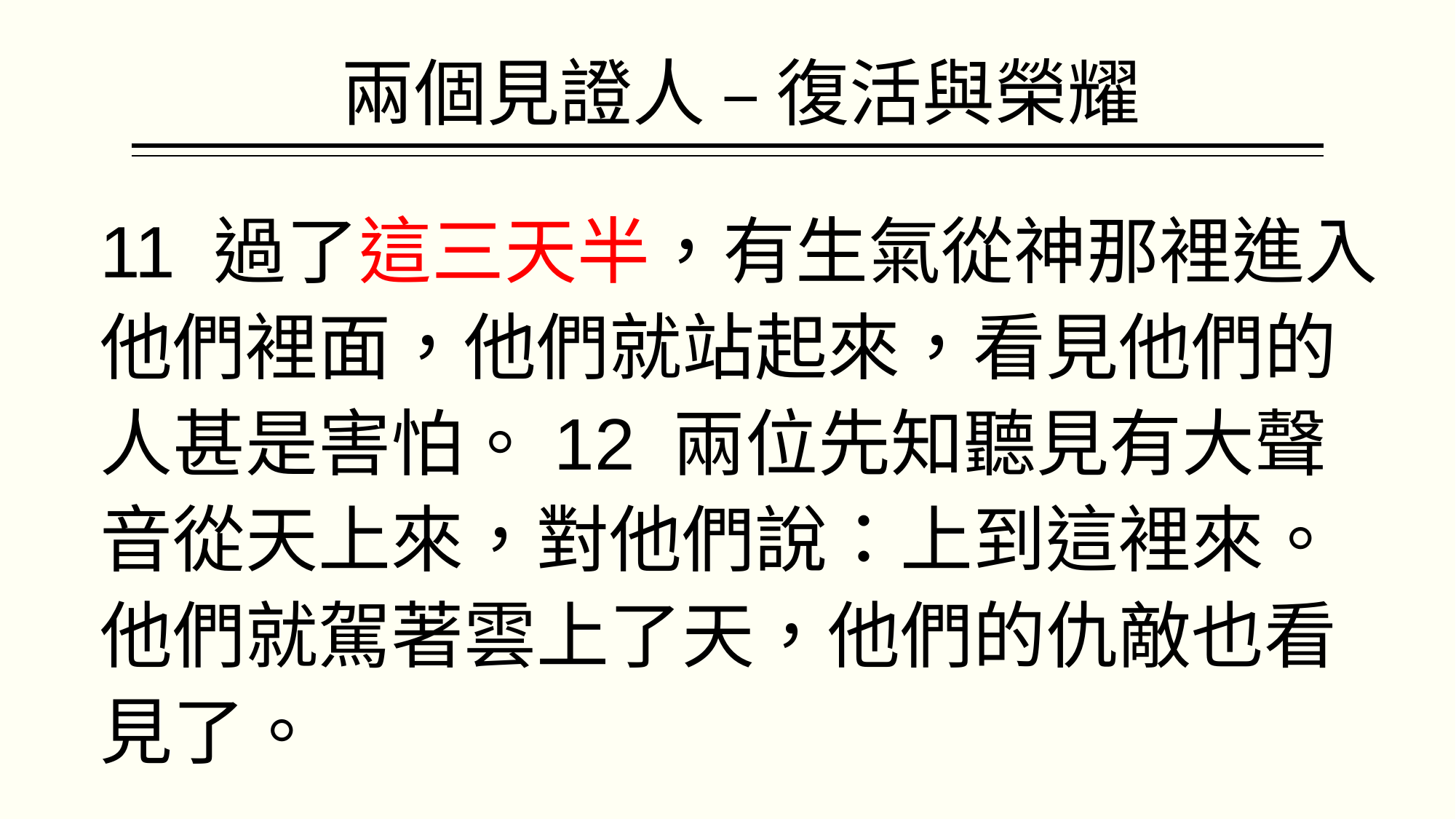

# 兩個見證人 – 復活與榮耀
11 過了這三天半，有生氣從神那裡進入他們裡面，他們就站起來，看見他們的人甚是害怕。12 兩位先知聽見有大聲音從天上來，對他們說：上到這裡來。他們就駕著雲上了天，他們的仇敵也看見了。